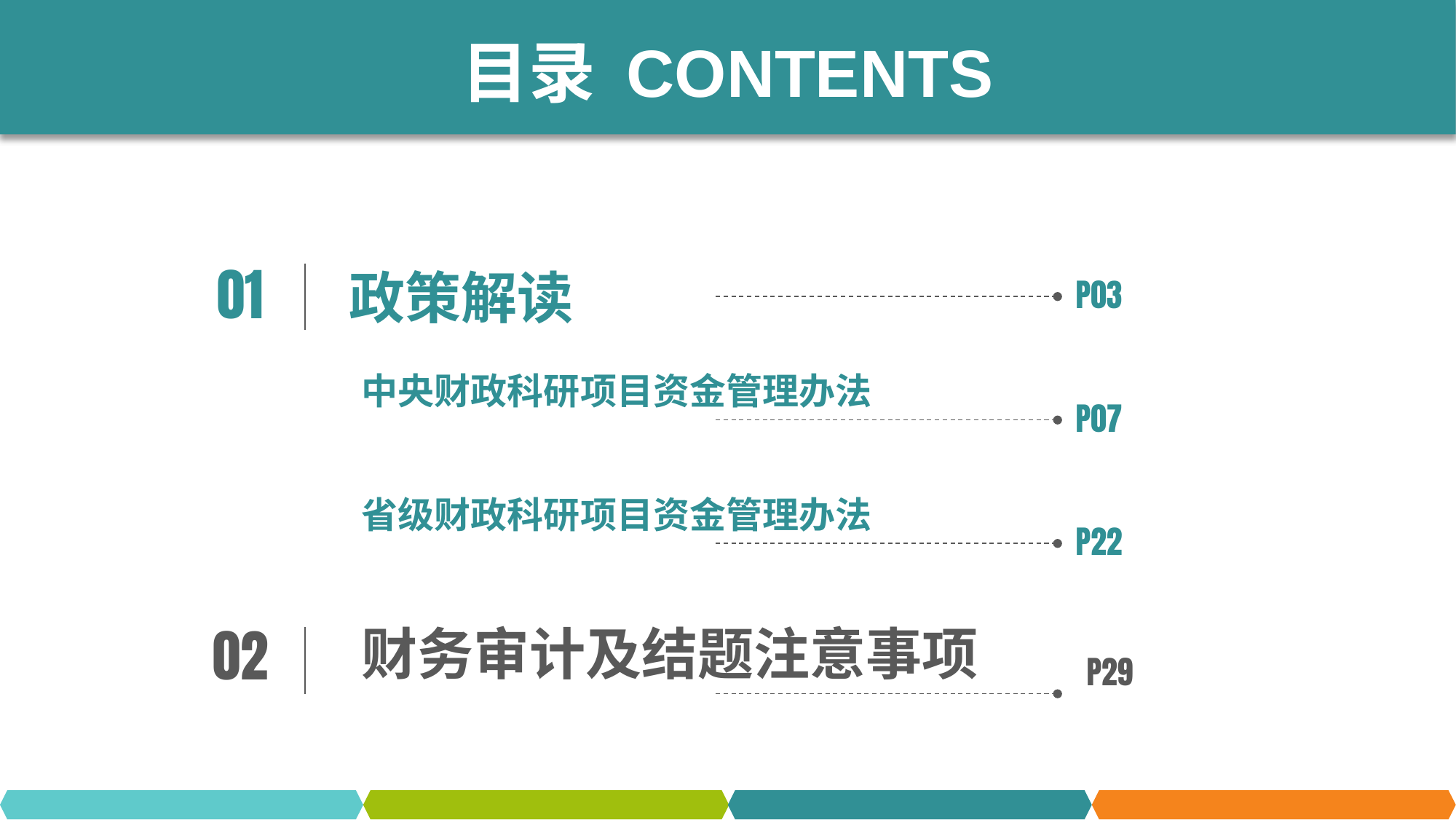

目录 CONTENTS
01
政策解读
P03
中央财政科研项目资金管理办法
P07
省级财政科研项目资金管理办法
P22
财务审计及结题注意事项
02
P29